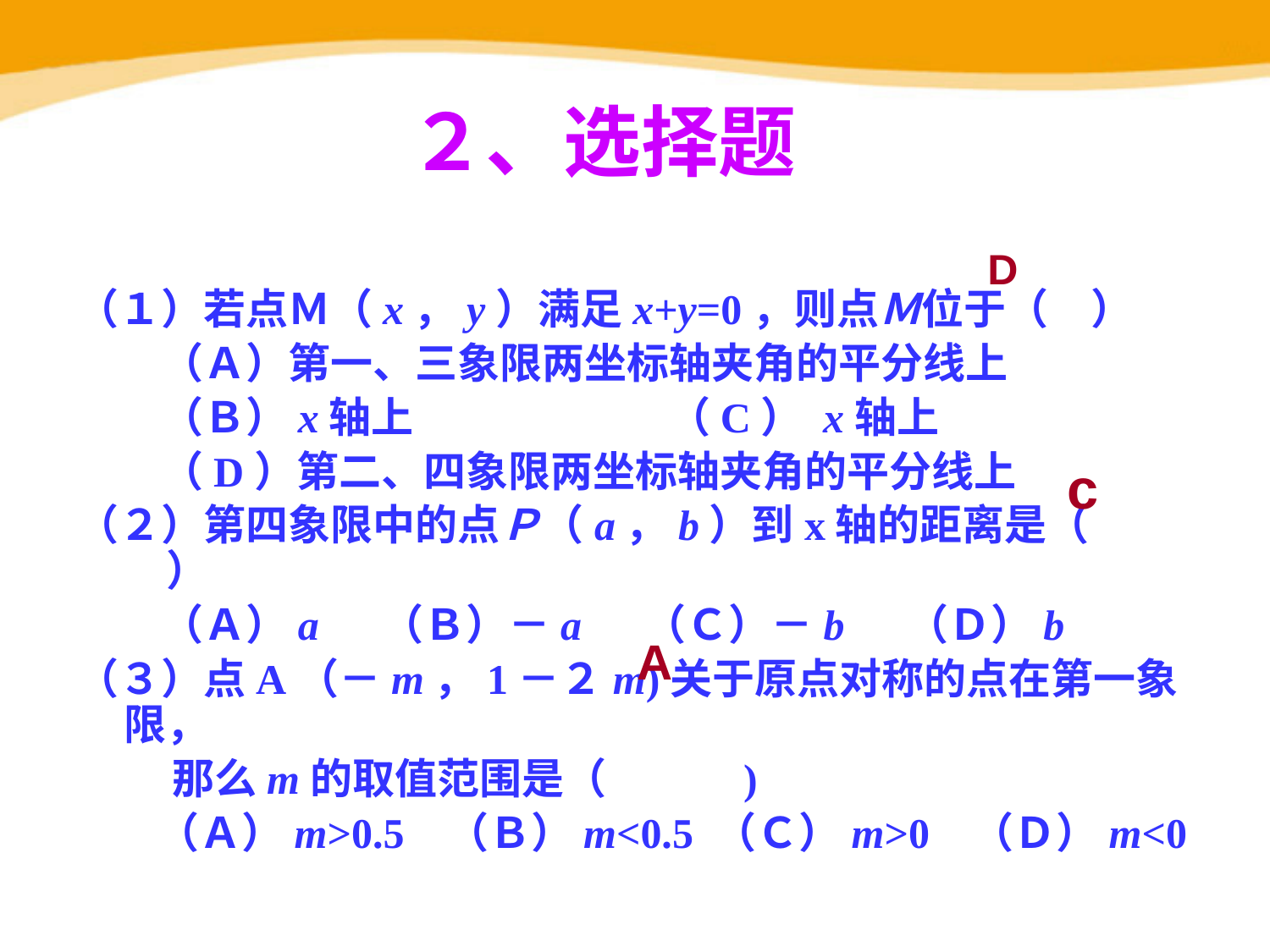

# ２、选择题

（１）若点Ｍ（x，y）满足x+y=0，则点Ｍ位于（　）
　　（Ａ）第一、三象限两坐标轴夹角的平分线上
　　（Ｂ）x轴上　　　　　　（C） x轴上
　　（D）第二、四象限两坐标轴夹角的平分线上
（２）第四象限中的点Ｐ（a，b）到x轴的距离是（　　）
　　（Ａ）a　 （Ｂ）－a　 （Ｃ）－b　 （Ｄ）b
（３）点A（－m，1－２m)关于原点对称的点在第一象限，
         那么m的取值范围是（　　　)
   　（Ａ）m>0.5   （Ｂ）m<0.5 （Ｃ）m>0   （Ｄ）m<0
D
c
	A